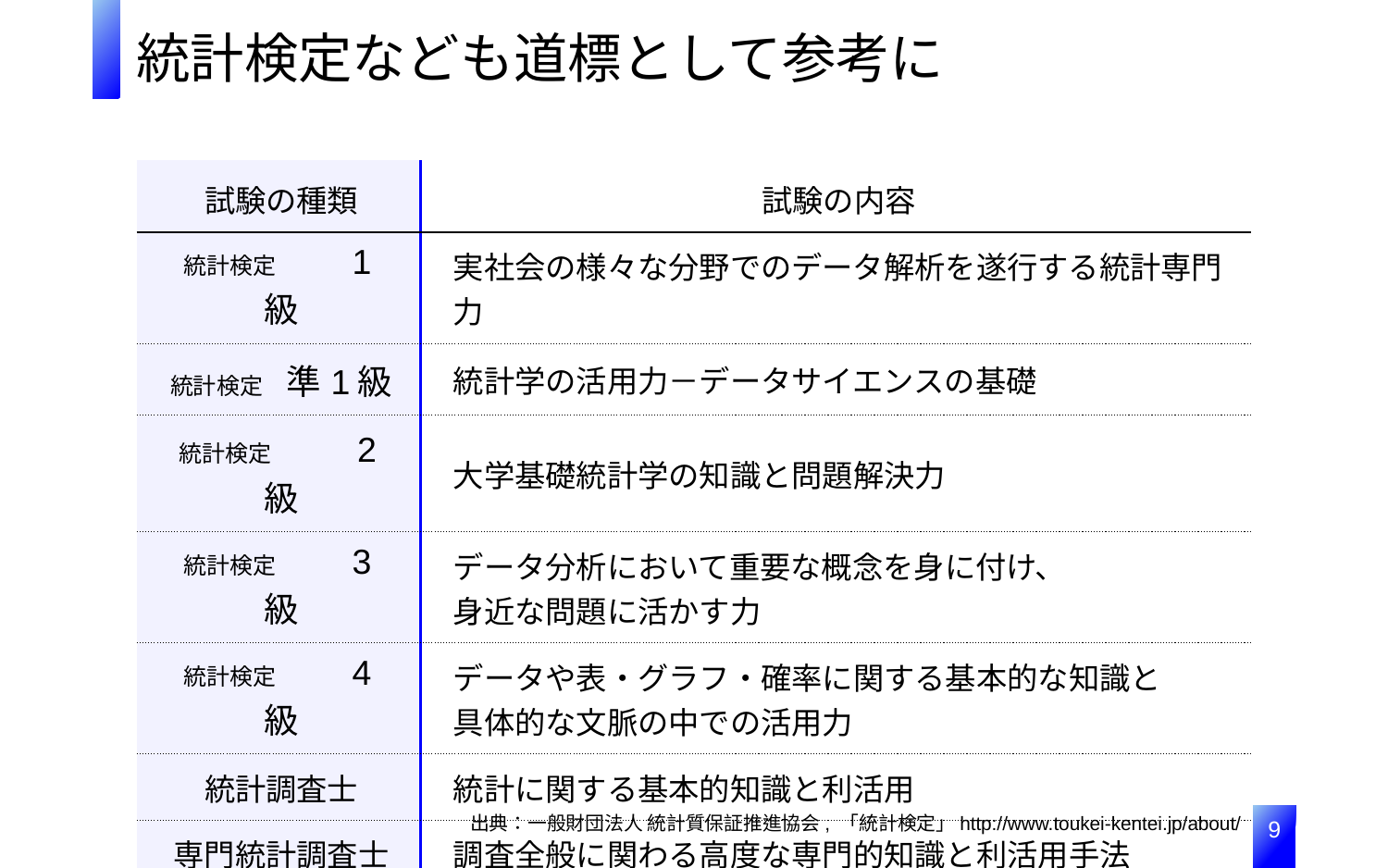

統計検定なども道標として参考に
| 試験の種類 | 試験の内容 |
| --- | --- |
| 統計検定　　　1級 | 実社会の様々な分野でのデータ解析を遂行する統計専門力 |
| 統計検定　準1級 | 統計学の活用力－データサイエンスの基礎 |
| 統計検定　　　2級 | 大学基礎統計学の知識と問題解決力 |
| 統計検定　　　3級 | データ分析において重要な概念を身に付け、 身近な問題に活かす力 |
| 統計検定　　　4級 | データや表・グラフ・確率に関する基本的な知識と 具体的な文脈の中での活用力 |
| 統計調査士 | 統計に関する基本的知識と利活用 |
| 専門統計調査士 | 調査全般に関わる高度な専門的知識と利活用手法 |
出典：一般財団法人 統計質保証推進協会, 「統計検定」http://www.toukei-kentei.jp/about/